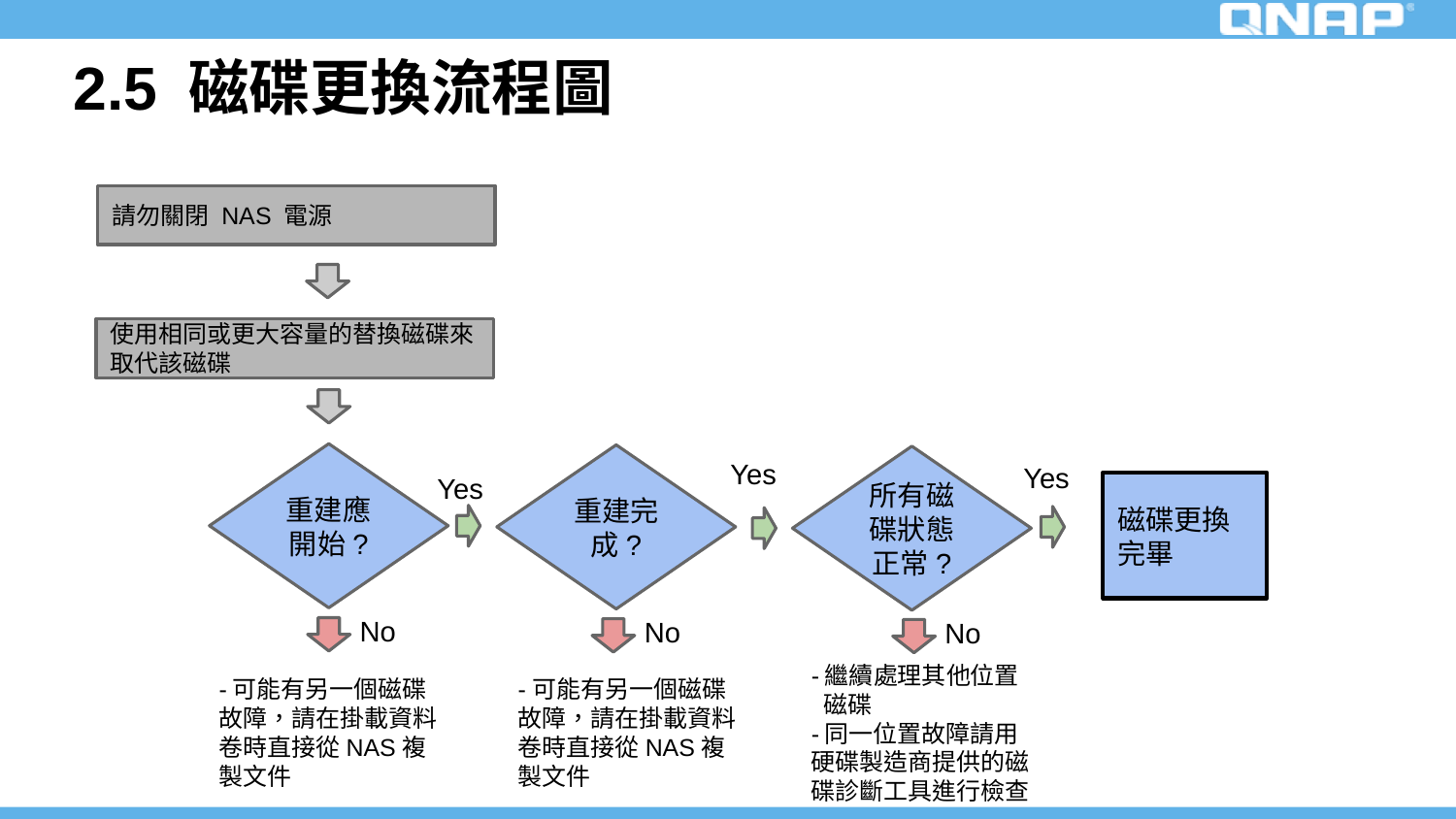

# 2.5 磁碟更換流程圖
請勿關閉 NAS 電源

使用相同或更大容量的替換磁碟來取代該磁碟

Yes
重建應開始?
重建完成?
Yes
所有磁碟狀態正常?
Yes
磁碟更換完畢

No
No
No

-繼續處理其他位置
 磁碟
-同一位置故障請用硬碟製造商提供的磁碟診斷工具進行檢查
-可能有另一個磁碟故障，請在掛載資料卷時直接從NAS複製文件
-可能有另一個磁碟故障，請在掛載資料卷時直接從NAS複製文件